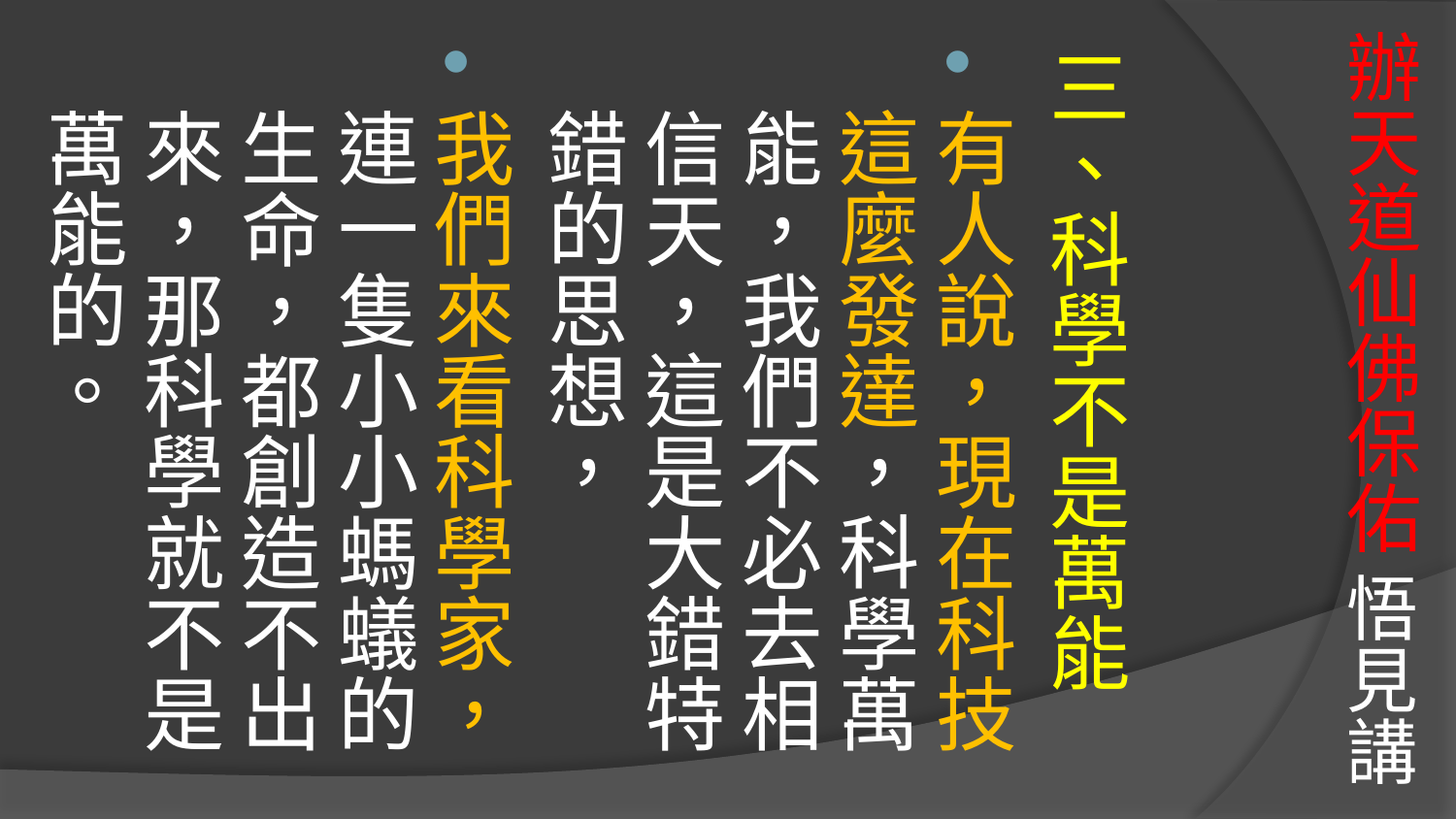

# 辦天道仙佛保佑 悟見講
三、科學不是萬能
有人說，現在科技這麼發達，科學萬能，我們不必去相信天，這是大錯特錯的思想，
我們來看科學家，連一隻小小螞蟻的生命，都創造不出來，那科學就不是萬能的。